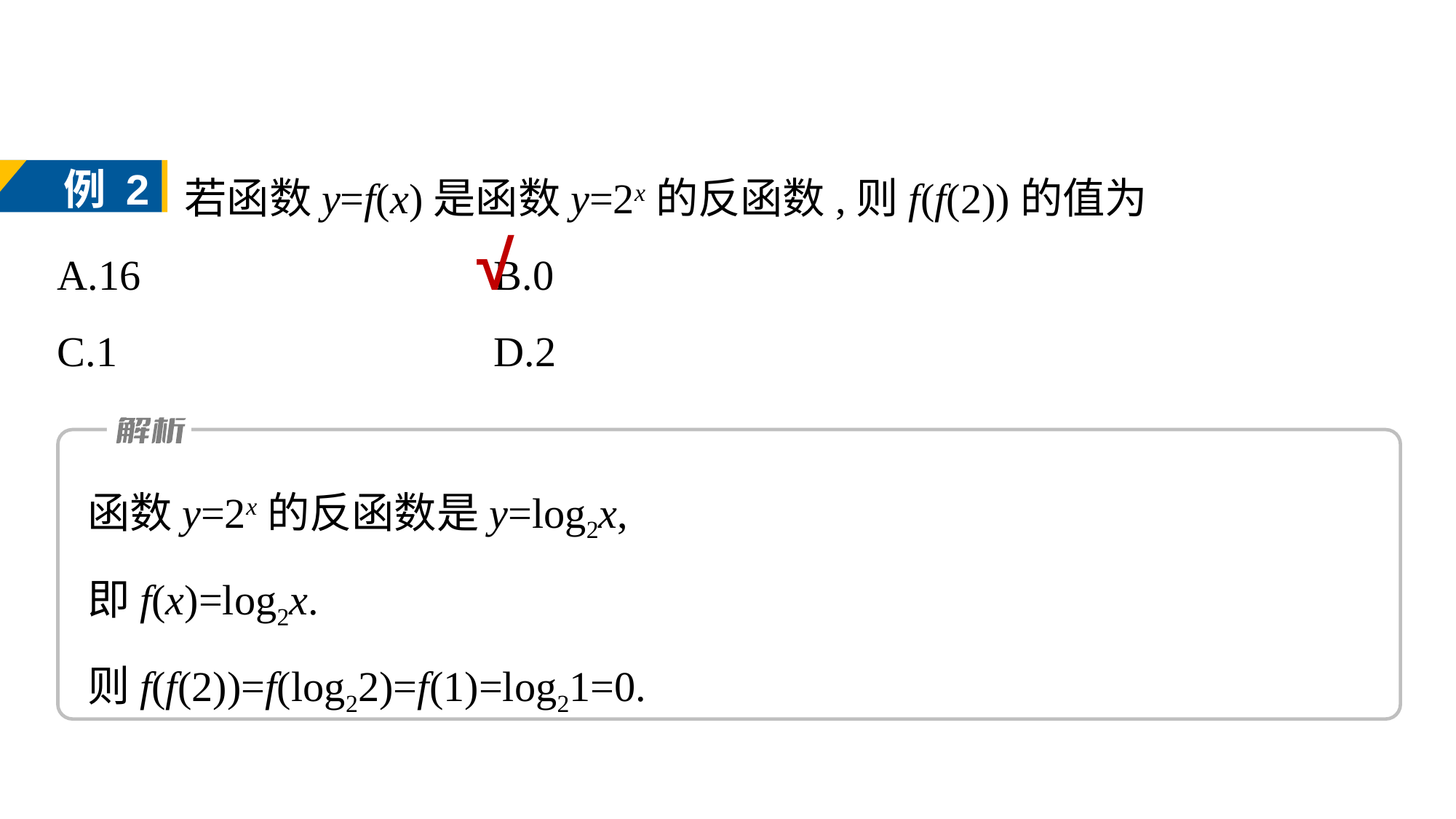

若函数y=f(x)是函数y=2x的反函数,则f(f(2))的值为
A.16			B.0
C.1			D.2
例 2

√

函数y=2x的反函数是y=log2x,
即f(x)=log2x.
则f(f(2))=f(log22)=f(1)=log21=0.